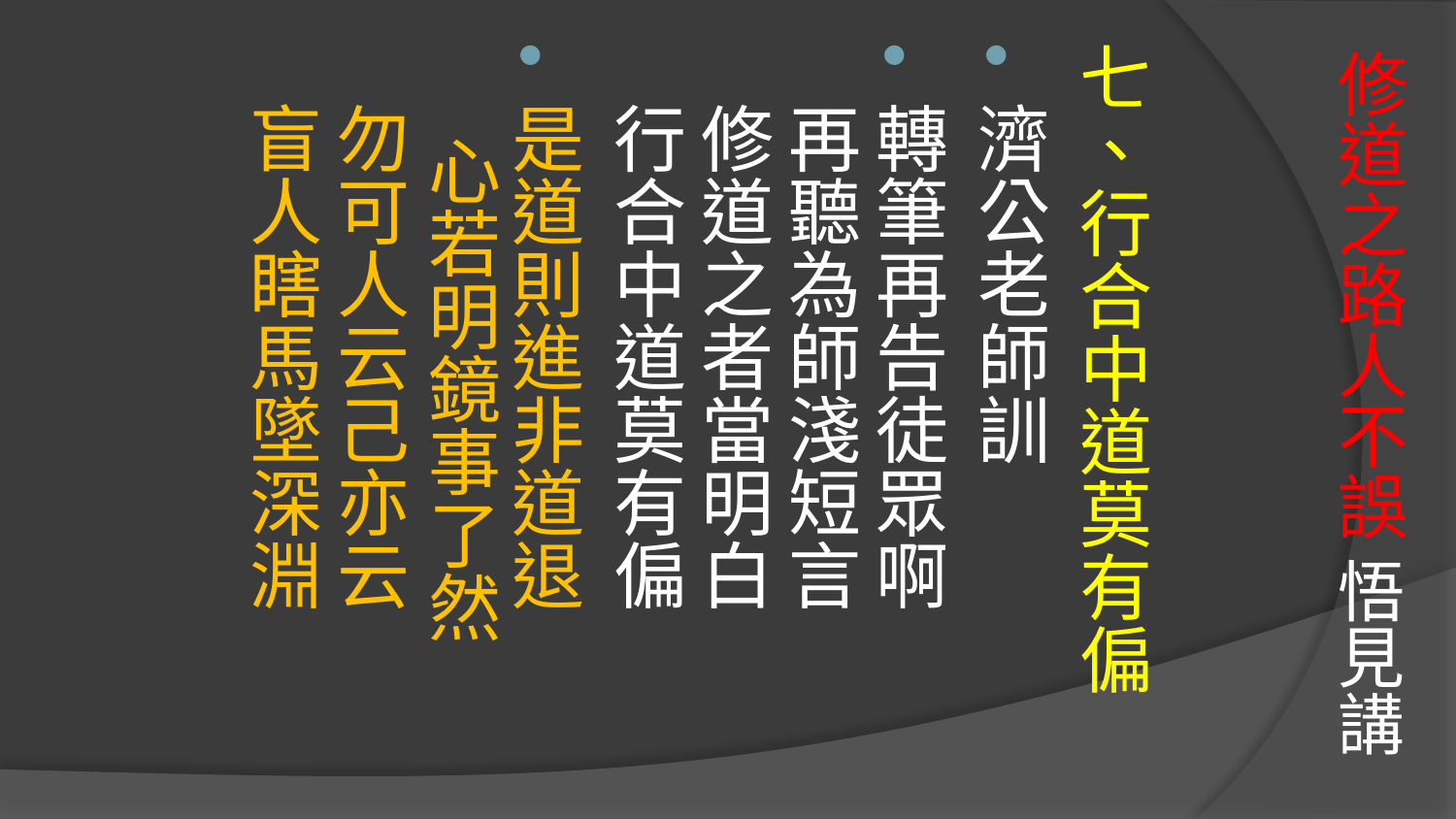

# 修道之路人不誤 悟見講
七、行合中道莫有偏
濟公老師訓
轉筆再告徒眾啊　       再聽為師淺短言　
修道之者當明白　       行合中道莫有偏
是道則進非道退　         心若明鏡事了然　
勿可人云己亦云　   盲人瞎馬墜深淵